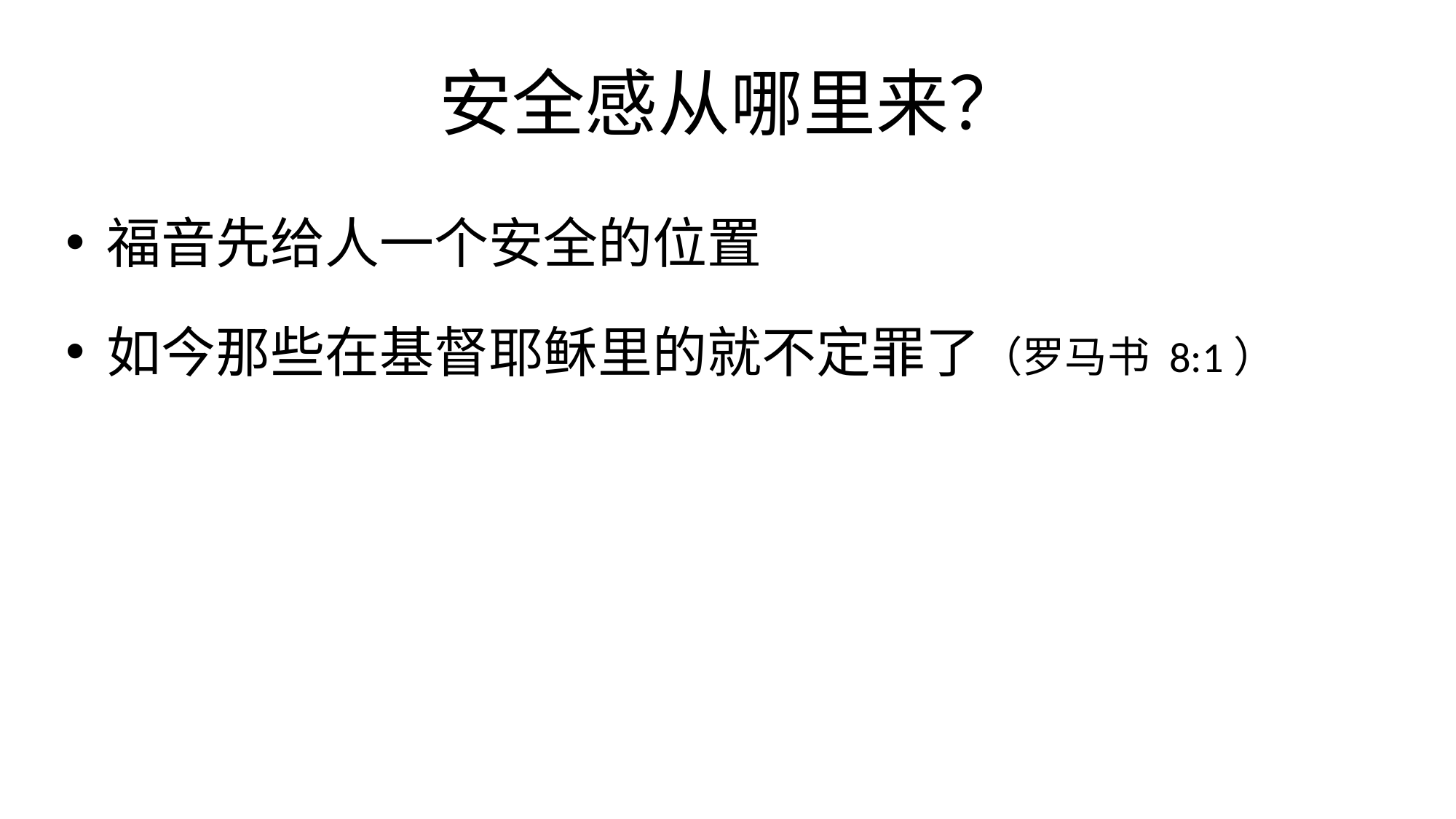

# 安全感从哪里来？
福音先给人一个安全的位置
如今那些在基督耶稣里的就不定罪了（罗马书 8:1）
7